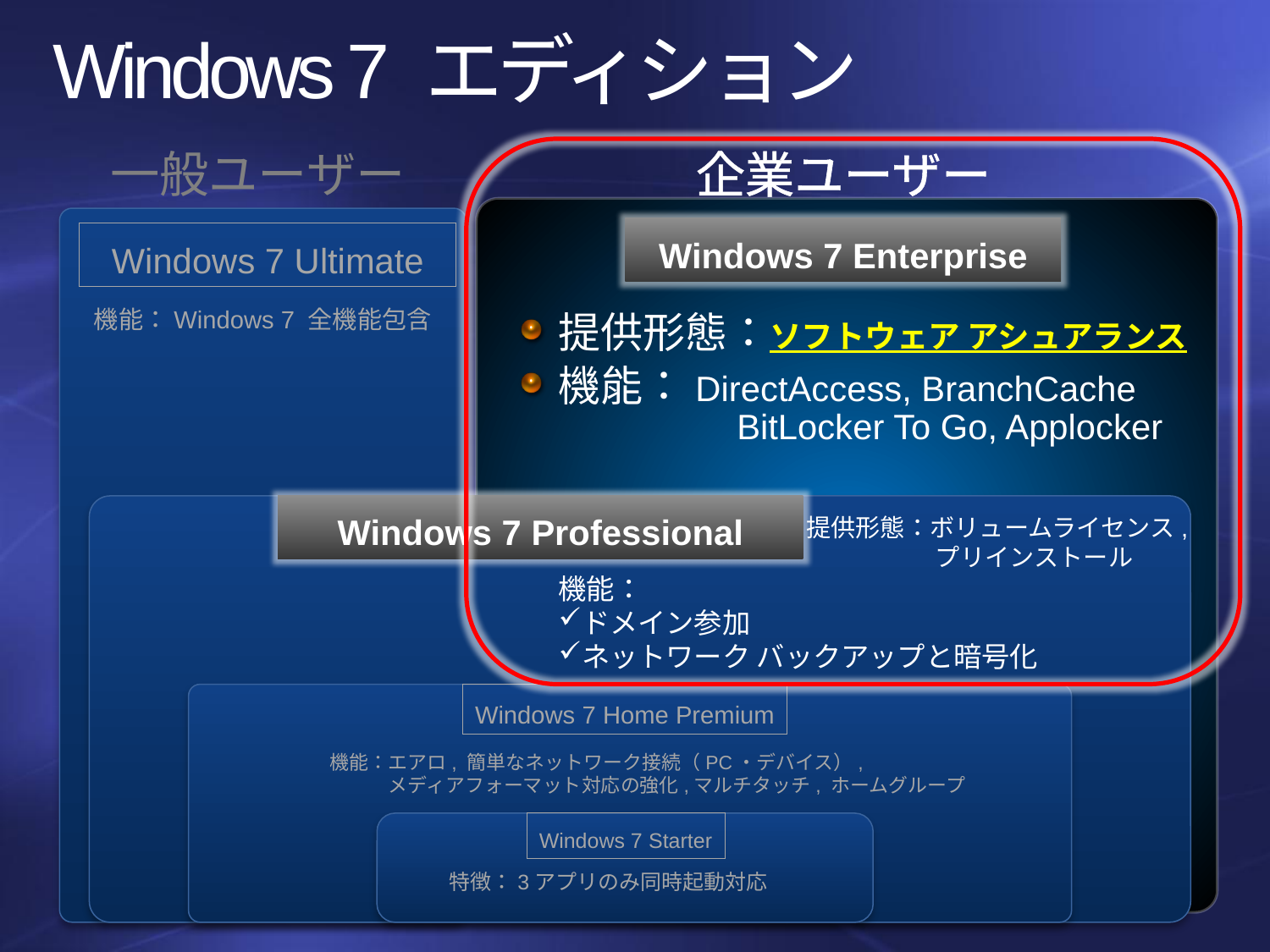

# Windows 7 エディション

一般ユーザー
企業ユーザー

Windows 7 Enterprise
提供形態：ソフトウェア アシュアランス
機能：DirectAccess, BranchCache
	　 BitLocker To Go, Applocker

Windows 7 Ultimate
機能：Windows 7 全機能包含

Windows 7 Professional
提供形態：ボリュームライセンス,
　　　　　 プリインストール

機能：
ドメイン参加
ネットワーク バックアップと暗号化

Windows 7 Home Premium
機能：エアロ, 簡単なネットワーク接続（PC・デバイス）,　　
　　　メディアフォーマット対応の強化,マルチタッチ, ホームグループ

Windows 7 Starter
特徴：3アプリのみ同時起動対応